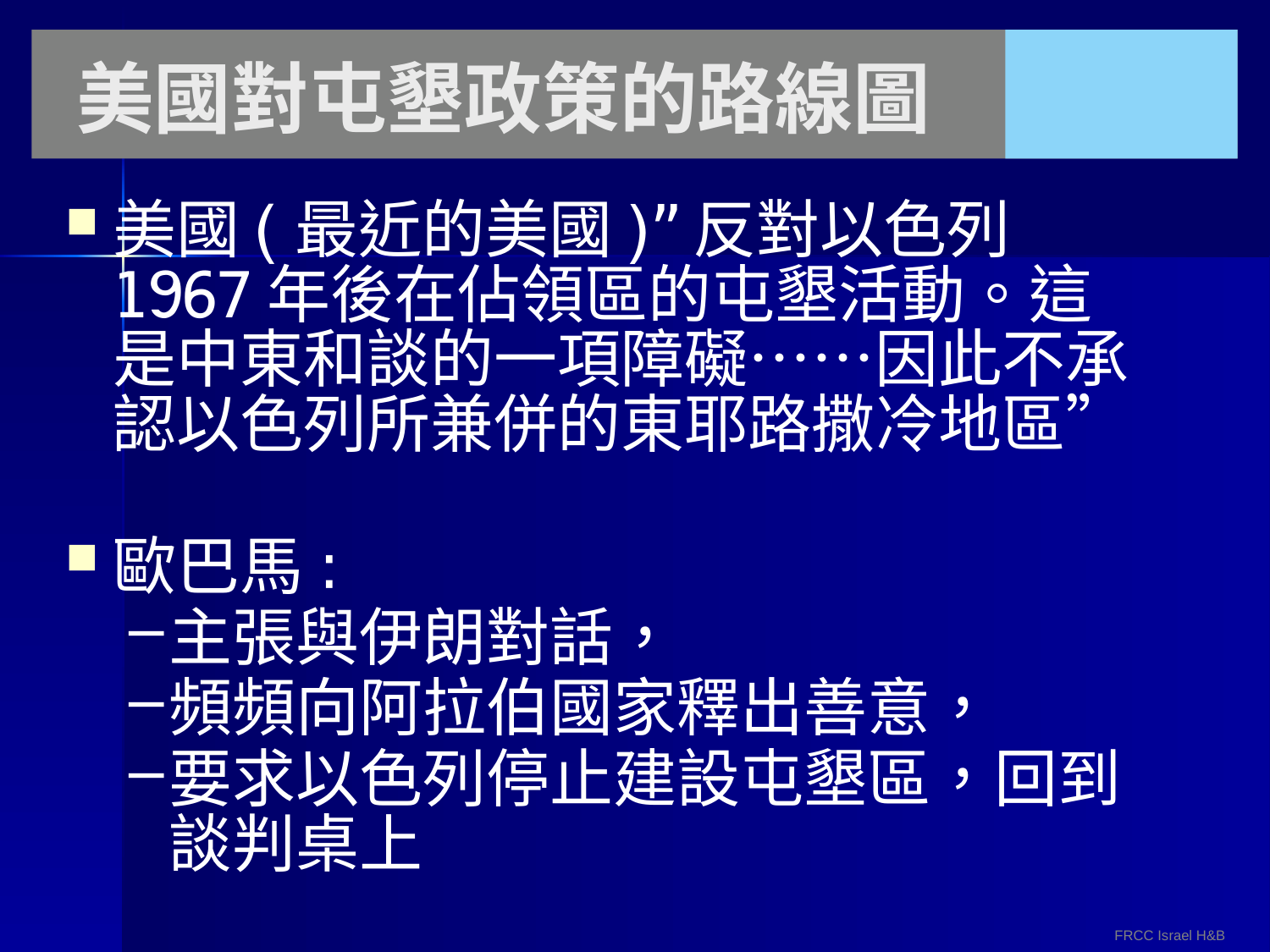

# 美國對屯墾政策的路線圖

美國(最近的美國)”反對以色列1967年後在佔領區的屯墾活動。這是中東和談的一項障礙……因此不承認以色列所兼併的東耶路撒冷地區”

歐巴馬:
主張與伊朗對話，
頻頻向阿拉伯國家釋出善意，
要求以色列停止建設屯墾區，回到談判桌上